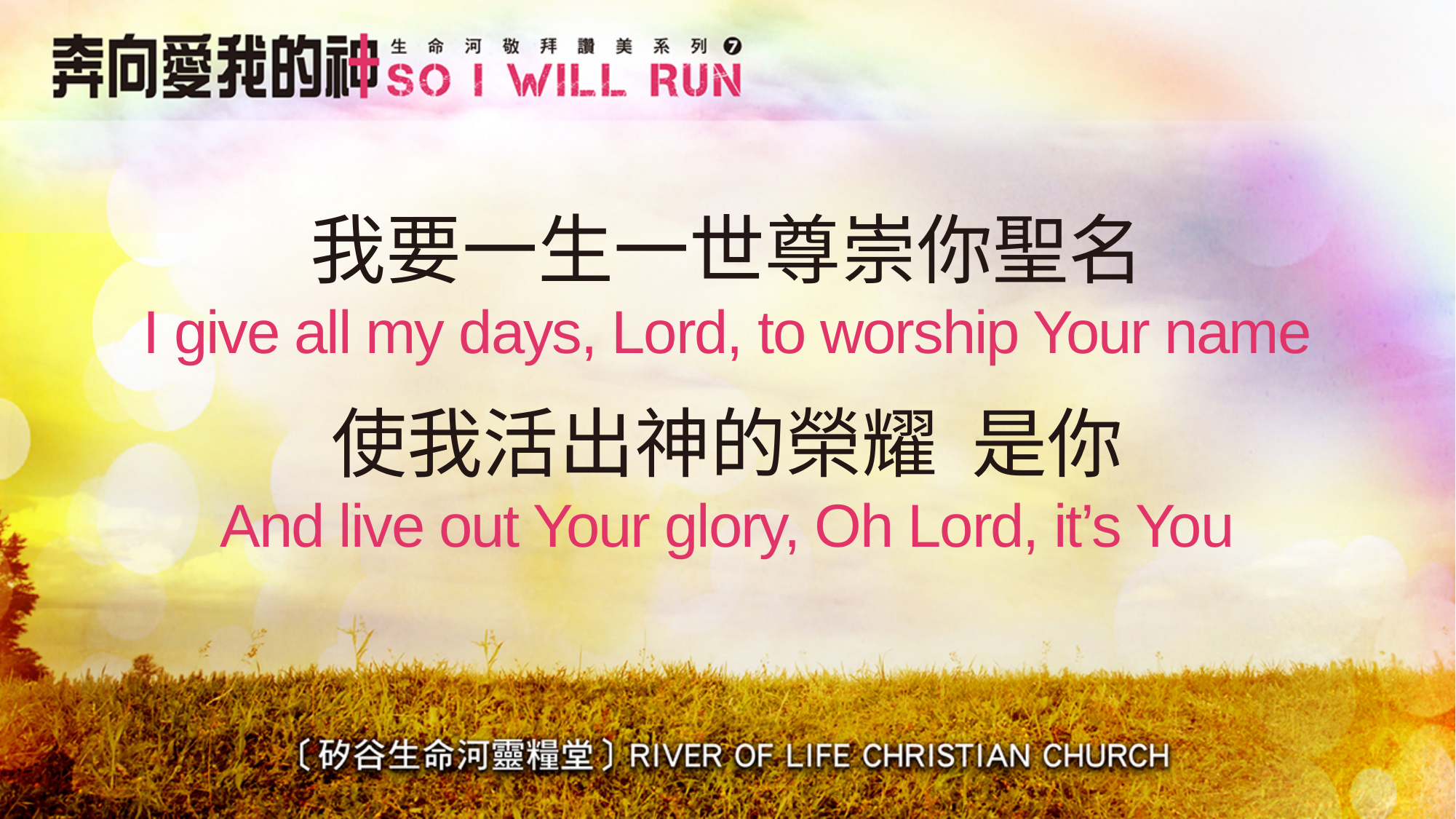

# 我要一生一世尊崇你聖名 I give all my days, Lord, to worship Your name
使我活出神的榮耀  是你
And live out Your glory, Oh Lord, it’s You